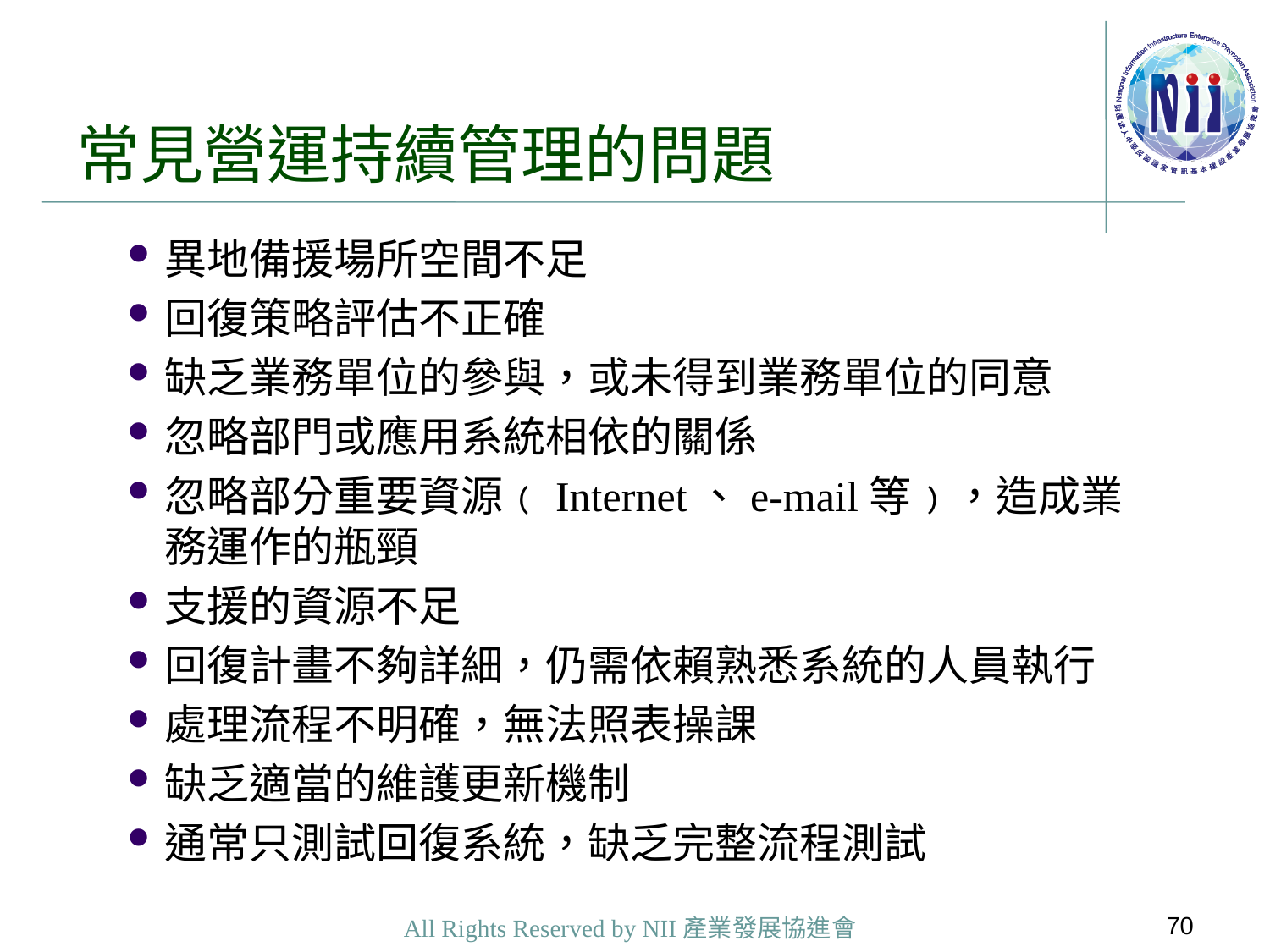

# 常見營運持續管理的問題
異地備援場所空間不足
回復策略評估不正確
缺乏業務單位的參與，或未得到業務單位的同意
忽略部門或應用系統相依的關係
忽略部分重要資源﹙Internet、e-mail等﹚，造成業務運作的瓶頸
支援的資源不足
回復計畫不夠詳細，仍需依賴熟悉系統的人員執行
處理流程不明確，無法照表操課
缺乏適當的維護更新機制
通常只測試回復系統，缺乏完整流程測試
70
All Rights Reserved by NII產業發展協進會